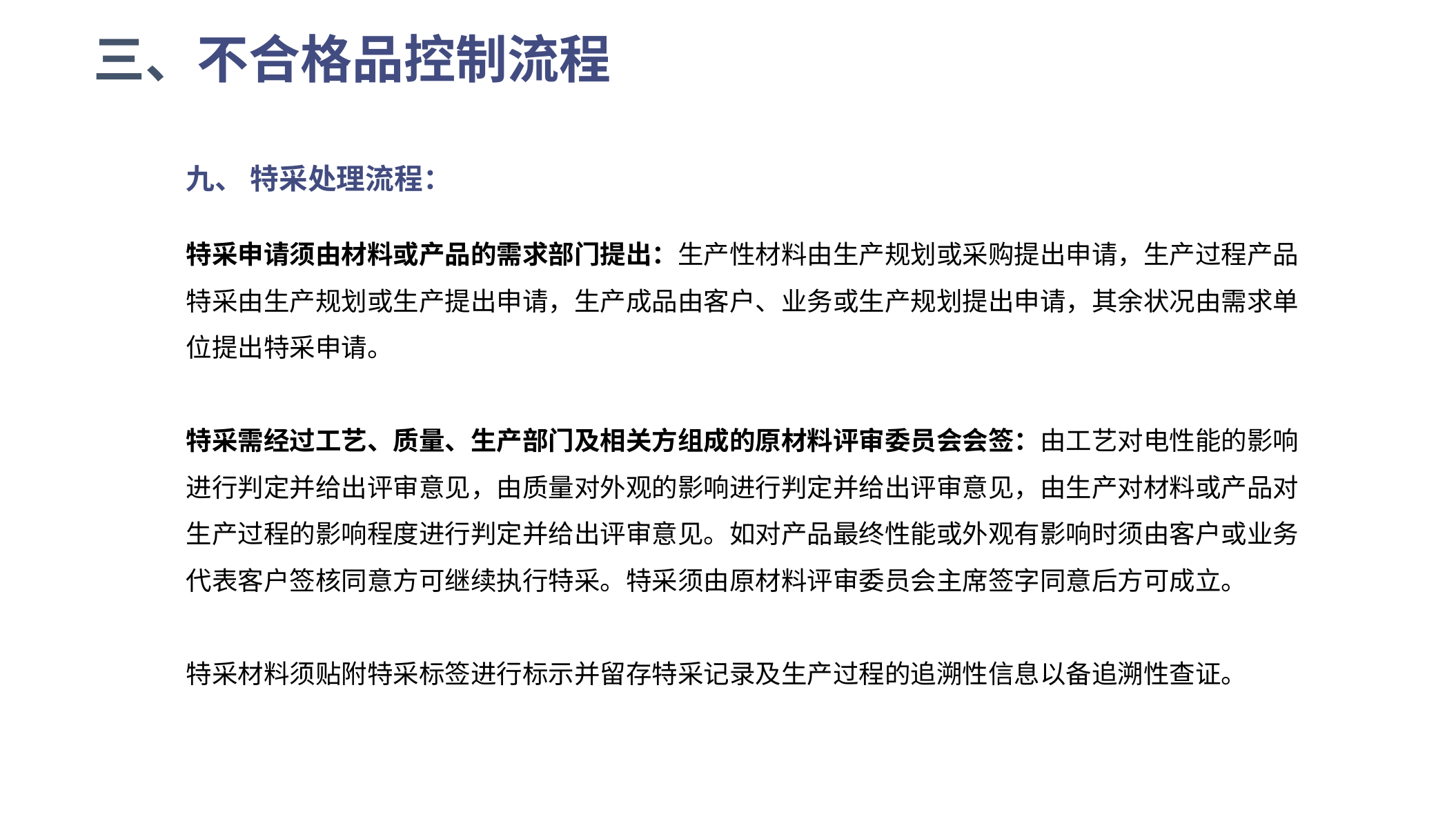

三、不合格品控制流程
九、 特采处理流程：

特采申请须由材料或产品的需求部门提出：生产性材料由生产规划或采购提出申请，生产过程产品特采由生产规划或生产提出申请，生产成品由客户、业务或生产规划提出申请，其余状况由需求单位提出特采申请。

特采需经过工艺、质量、生产部门及相关方组成的原材料评审委员会会签：由工艺对电性能的影响进行判定并给出评审意见，由质量对外观的影响进行判定并给出评审意见，由生产对材料或产品对生产过程的影响程度进行判定并给出评审意见。如对产品最终性能或外观有影响时须由客户或业务代表客户签核同意方可继续执行特采。特采须由原材料评审委员会主席签字同意后方可成立。

特采材料须贴附特采标签进行标示并留存特采记录及生产过程的追溯性信息以备追溯性查证。